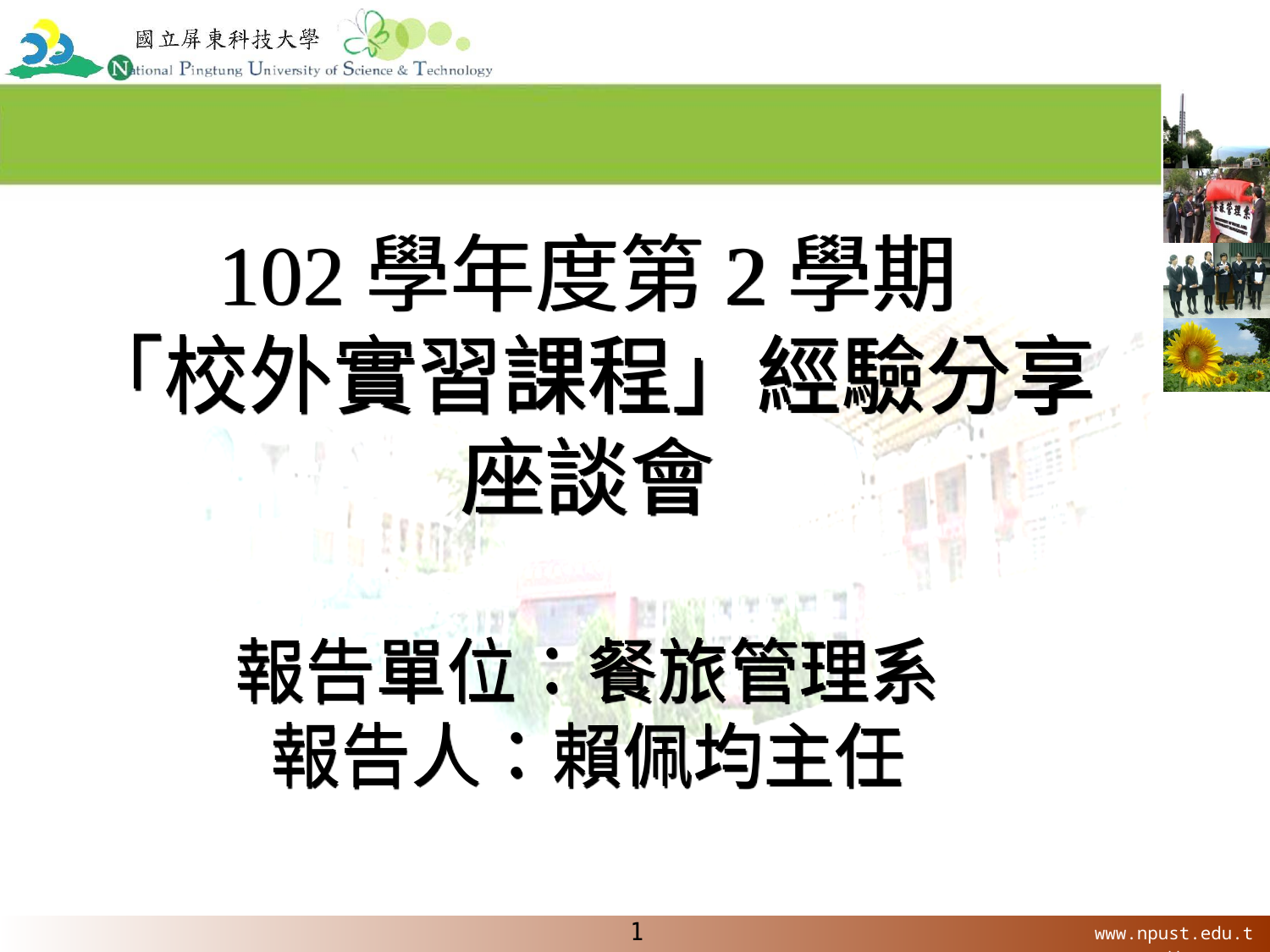

102學年度第2學期
「校外實習課程」經驗分享座談會
報告單位：餐旅管理系
報告人：賴佩均主任
1